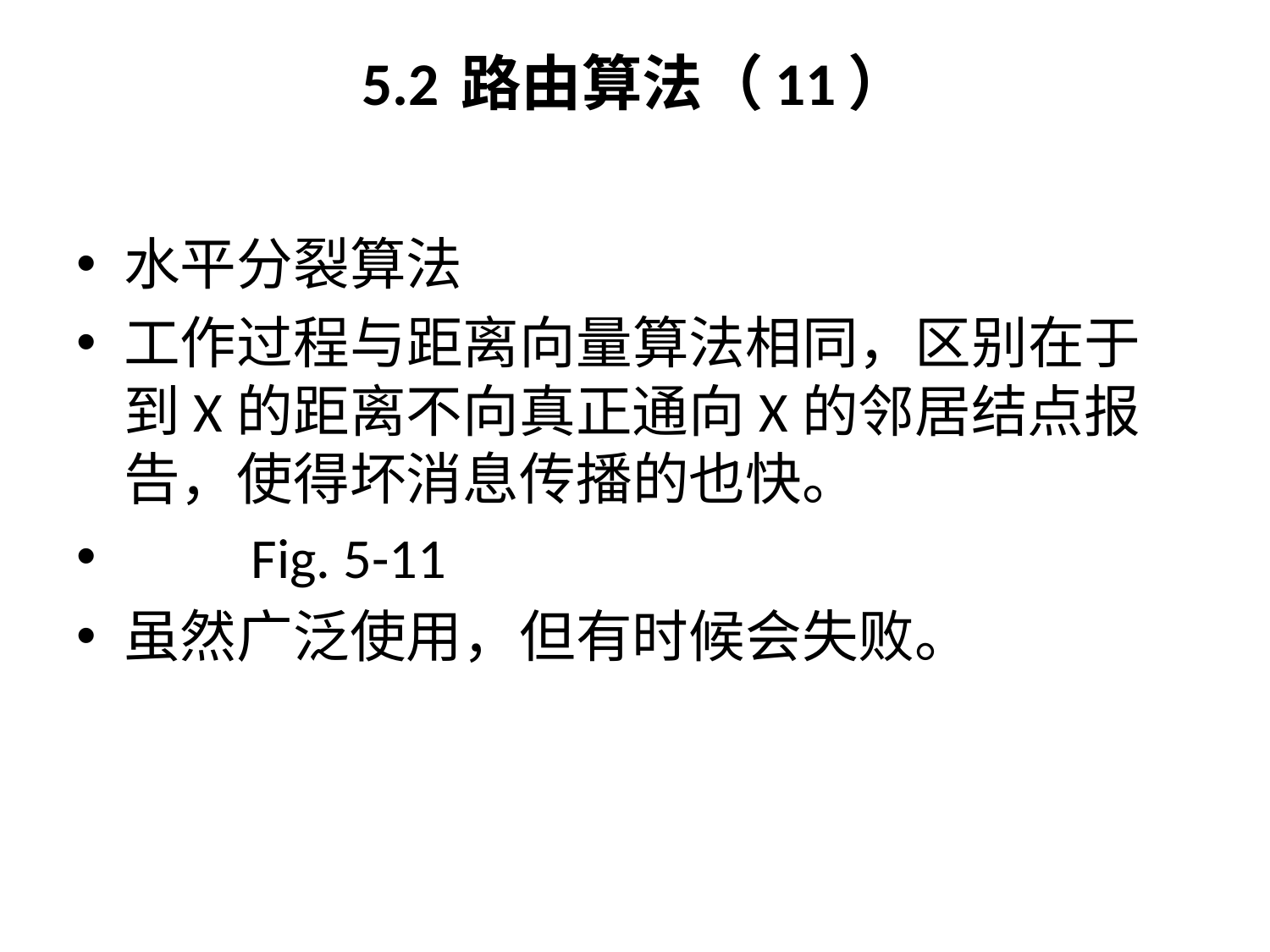

# 5.2	路由算法（11）
水平分裂算法
工作过程与距离向量算法相同，区别在于到X的距离不向真正通向X的邻居结点报告，使得坏消息传播的也快。
	Fig. 5-11
虽然广泛使用，但有时候会失败。